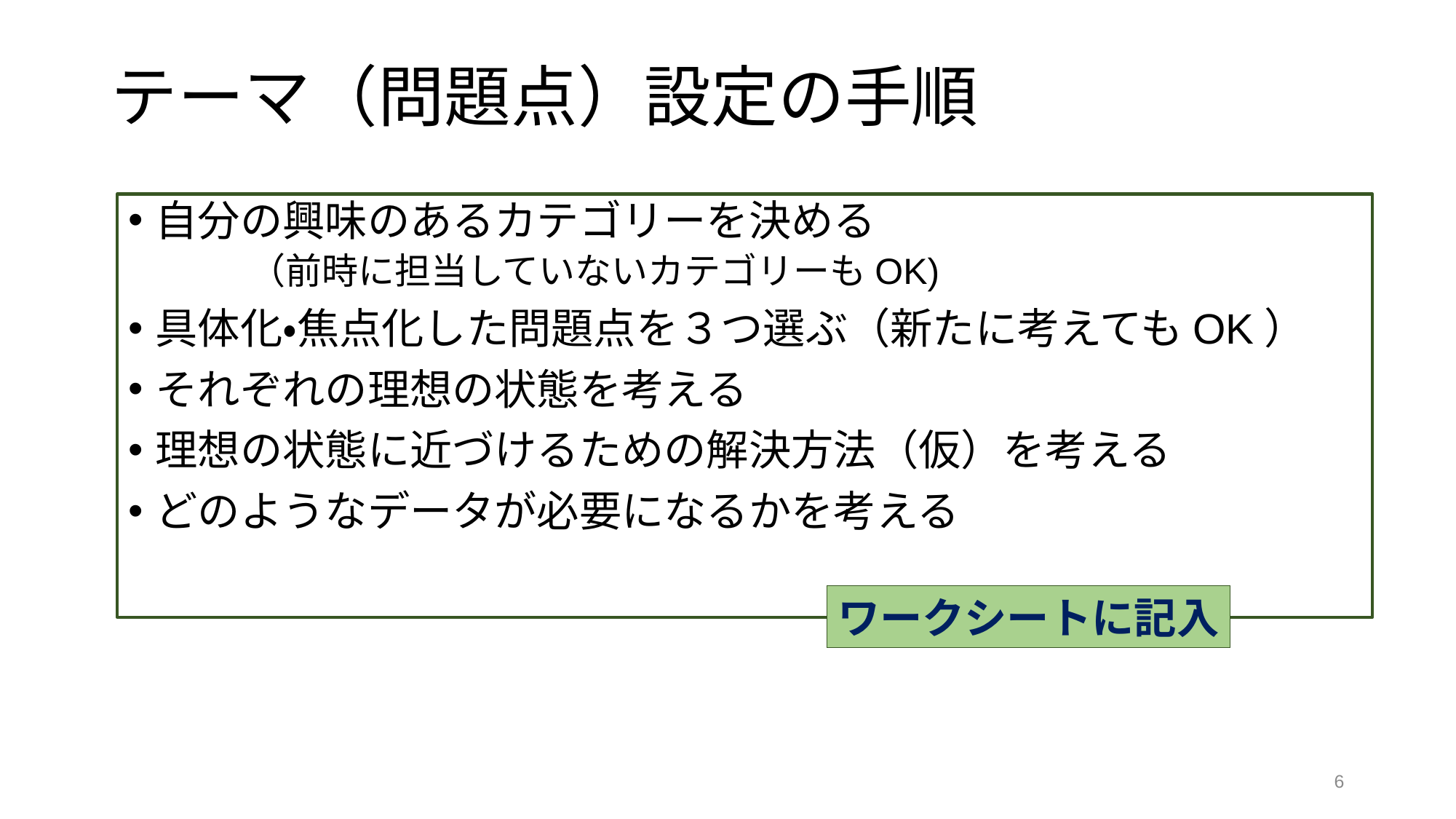

# テーマ（問題点）設定の手順
自分の興味のあるカテゴリーを決める
       （前時に担当していないカテゴリーもOK)
具体化・焦点化した問題点を３つ選ぶ（新たに考えてもOK）
それぞれの理想の状態を考える
理想の状態に近づけるための解決方法（仮）を考える
どのようなデータが必要になるかを考える
ワークシートに記入
6